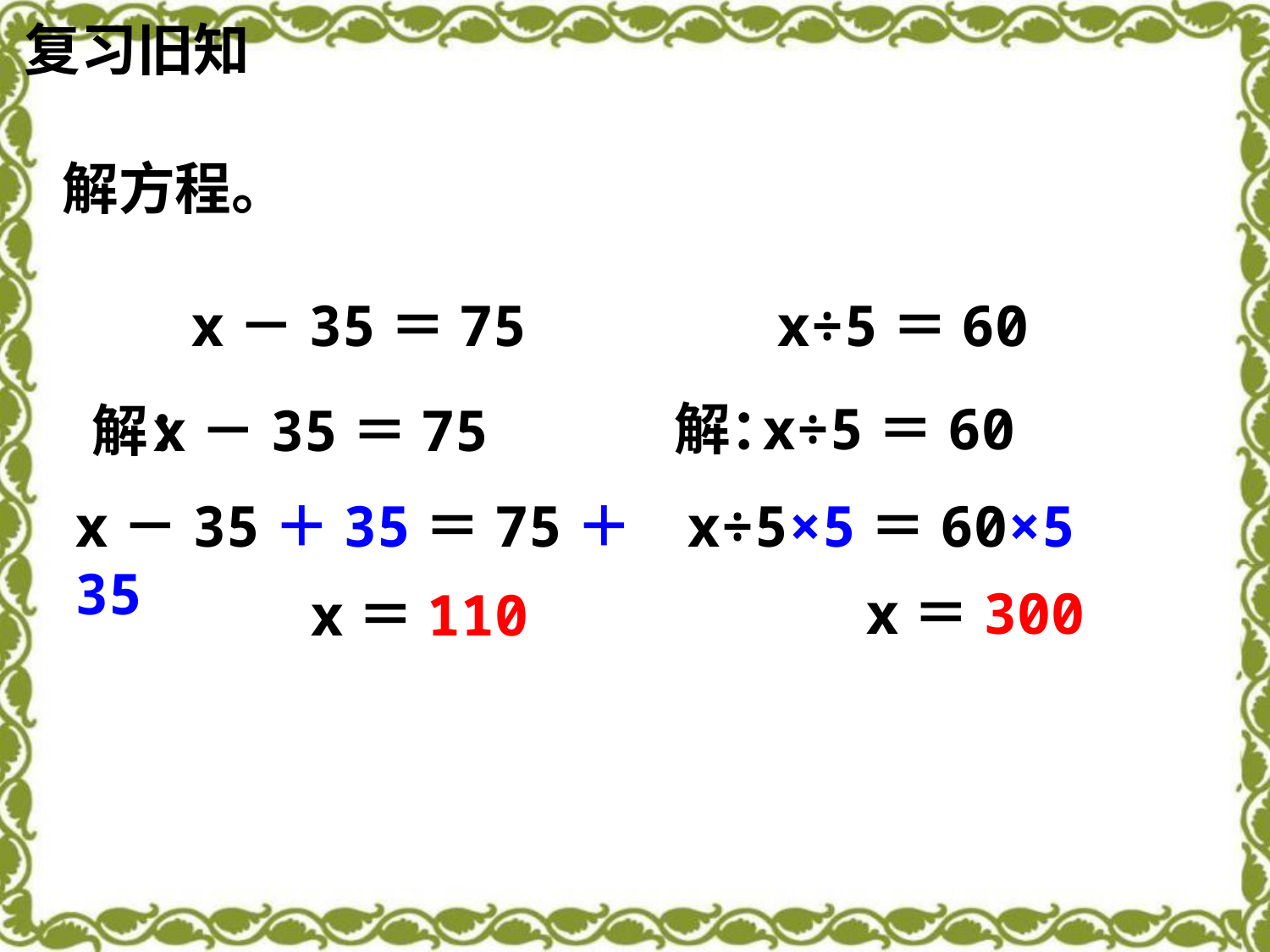

复习旧知
解方程。
x－35＝75
x÷5＝60
解：
x÷5＝60
解：
x－35＝75
x－35＋35＝75＋35
x÷5×5＝60×5
x＝300
x＝110